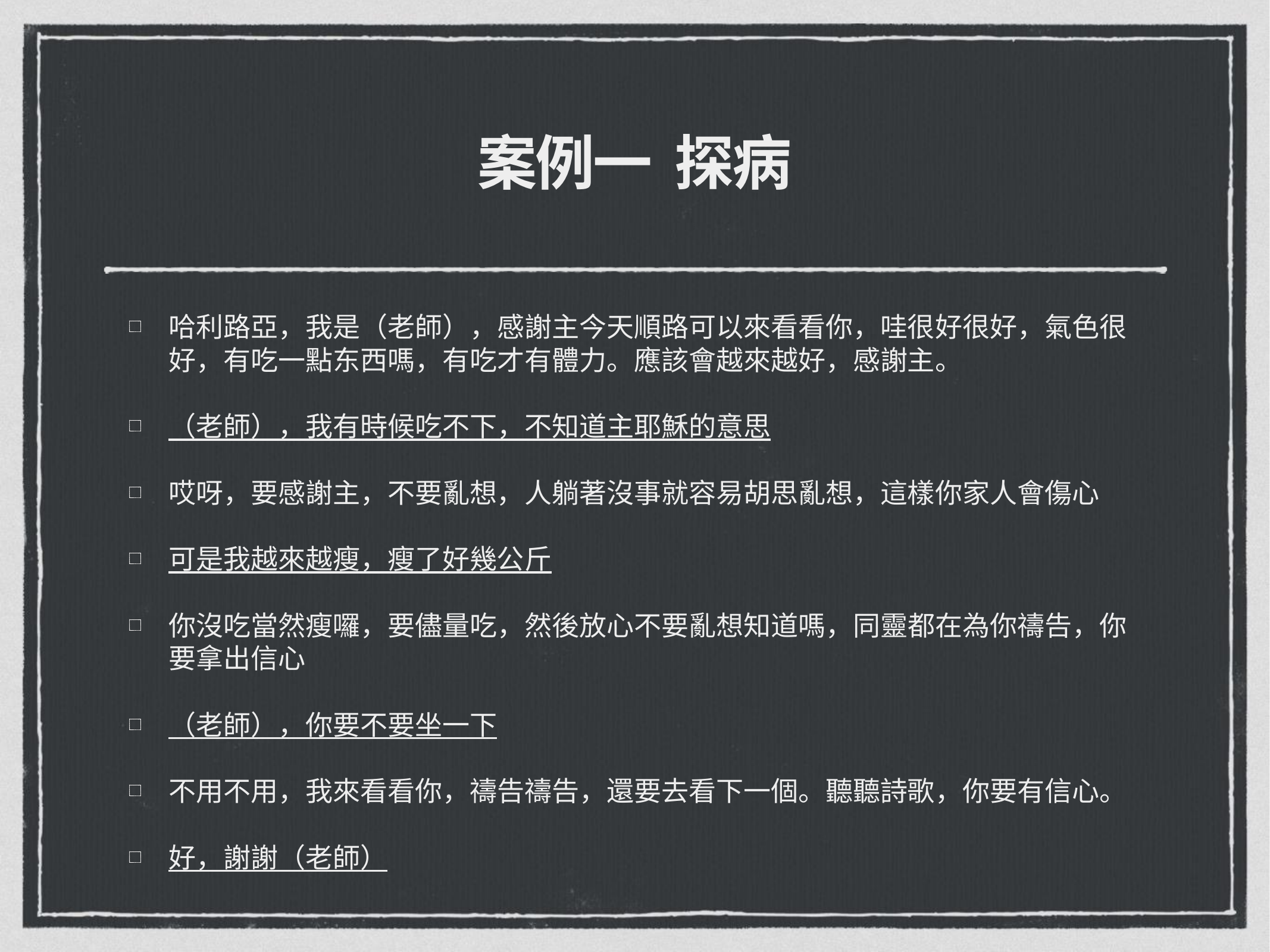

# 案例一  探病
哈利路亞，我是（老師），感謝主今天順路可以來看看你，哇很好很好，氣色很好，有吃一點东西嗎，有吃才有體力。應該會越來越好，感謝主。
（老師），我有時候吃不下，不知道主耶穌的意思
哎呀，要感謝主，不要亂想，人躺著沒事就容易胡思亂想，這樣你家人會傷心
可是我越來越瘦，瘦了好幾公斤
你沒吃當然瘦囉，要儘量吃，然後放心不要亂想知道嗎，同靈都在為你禱告，你要拿出信心
（老師），你要不要坐一下
不用不用，我來看看你，禱告禱告，還要去看下一個。聽聽詩歌，你要有信心。
好，謝謝（老師）